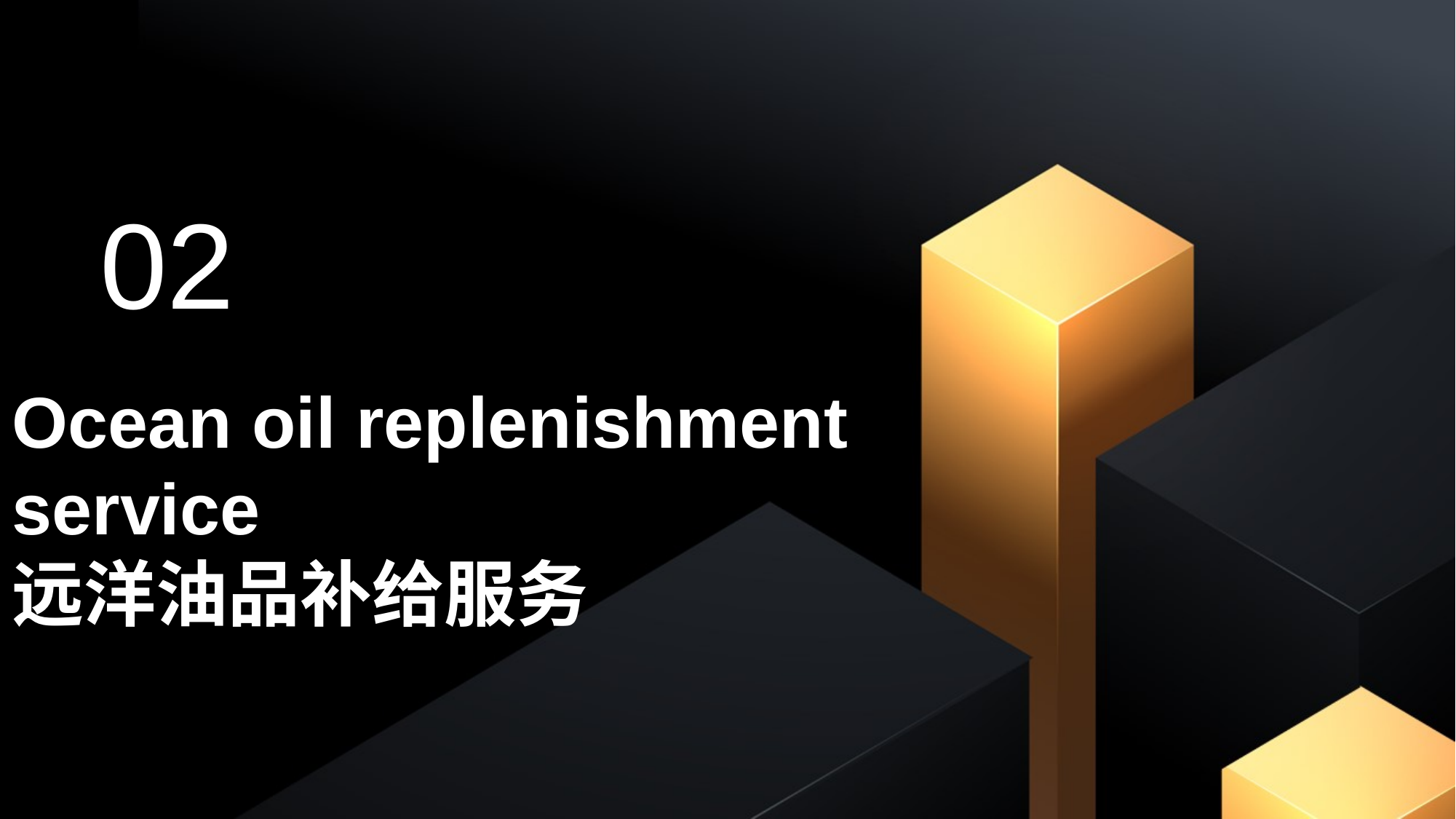

02
# Ocean oil replenishment service 远洋油品补给服务